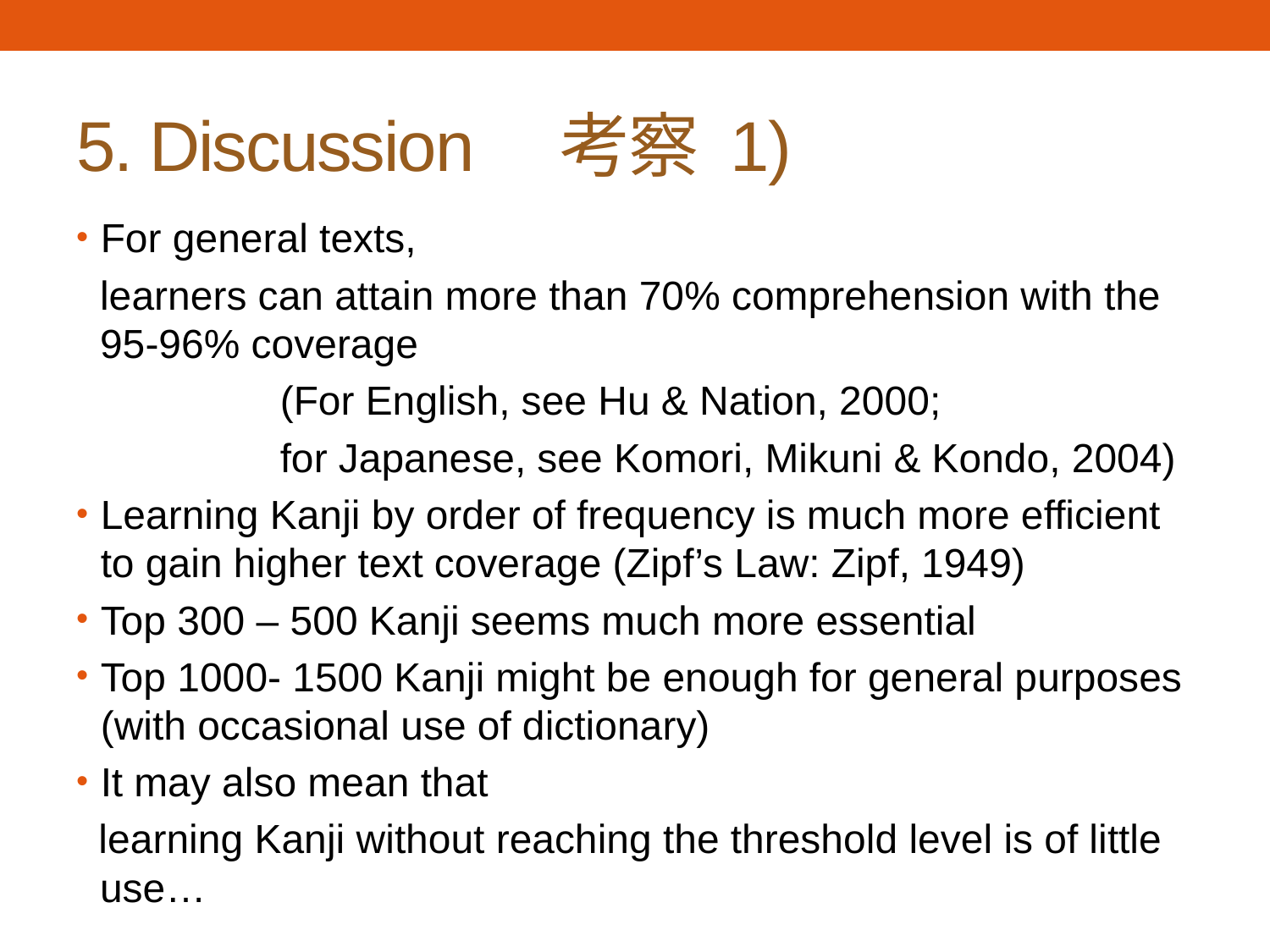

# 5. Discussion　考察 1)
For general texts,
learners can attain more than 70% comprehension with the 95-96% coverage
(For English, see Hu & Nation, 2000;
for Japanese, see Komori, Mikuni & Kondo, 2004)
Learning Kanji by order of frequency is much more efficient to gain higher text coverage (Zipf’s Law: Zipf, 1949)
Top 300 – 500 Kanji seems much more essential
Top 1000- 1500 Kanji might be enough for general purposes (with occasional use of dictionary)
It may also mean that
  learning Kanji without reaching the threshold level is of little use…